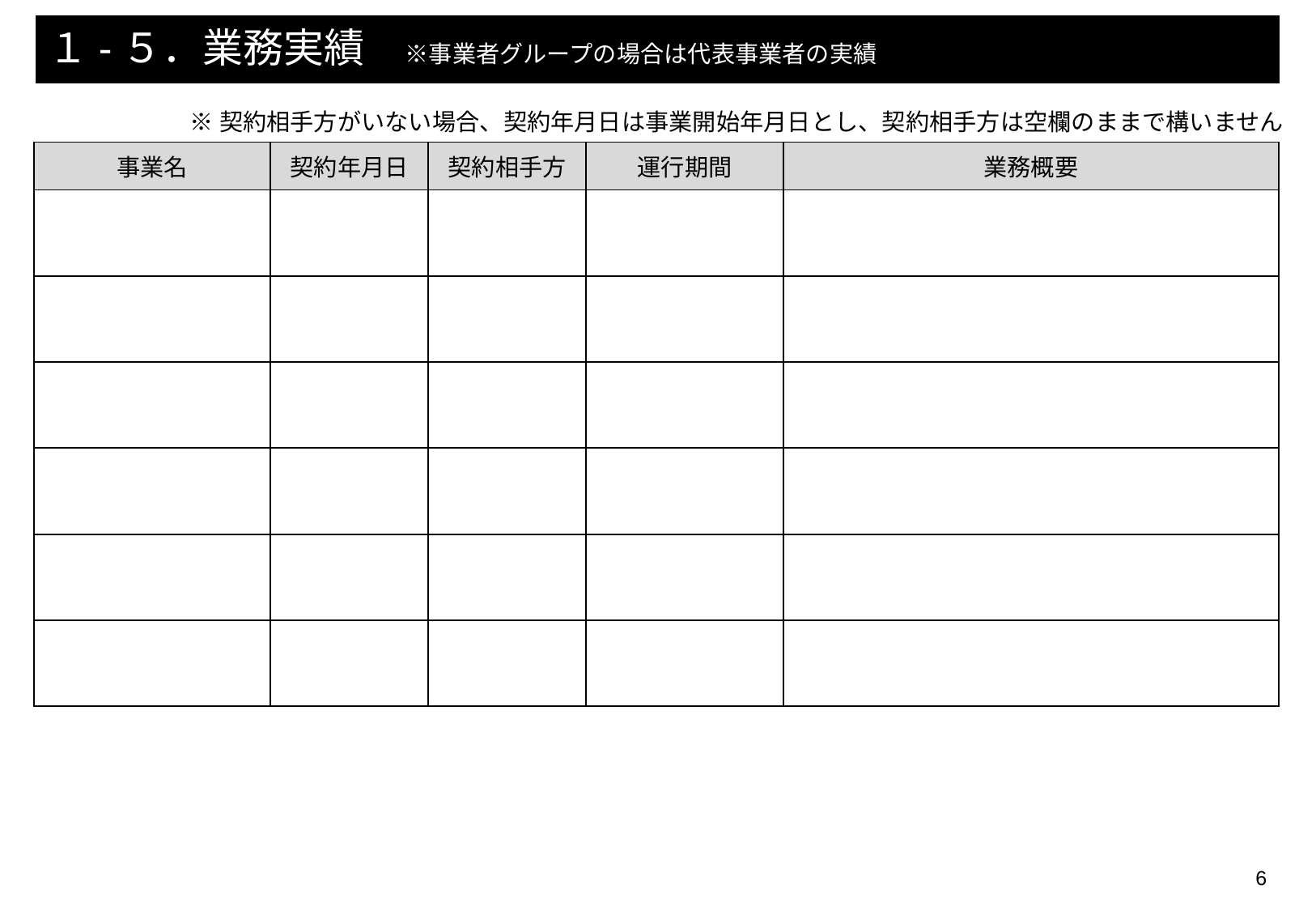

# １-５．業務実績　※事業者グループの場合は代表事業者の実績
※契約相手方がいない場合、契約年月日は事業開始年月日とし、契約相手方は空欄のままで構いません
| 事業名 | 契約年月日 | 契約相手方 | 運行期間 | 業務概要 |
| --- | --- | --- | --- | --- |
|  |  |  |  |  |
|  |  |  |  |  |
|  |  |  |  |  |
|  |  |  |  |  |
|  |  |  |  |  |
|  |  |  |  |  |
6